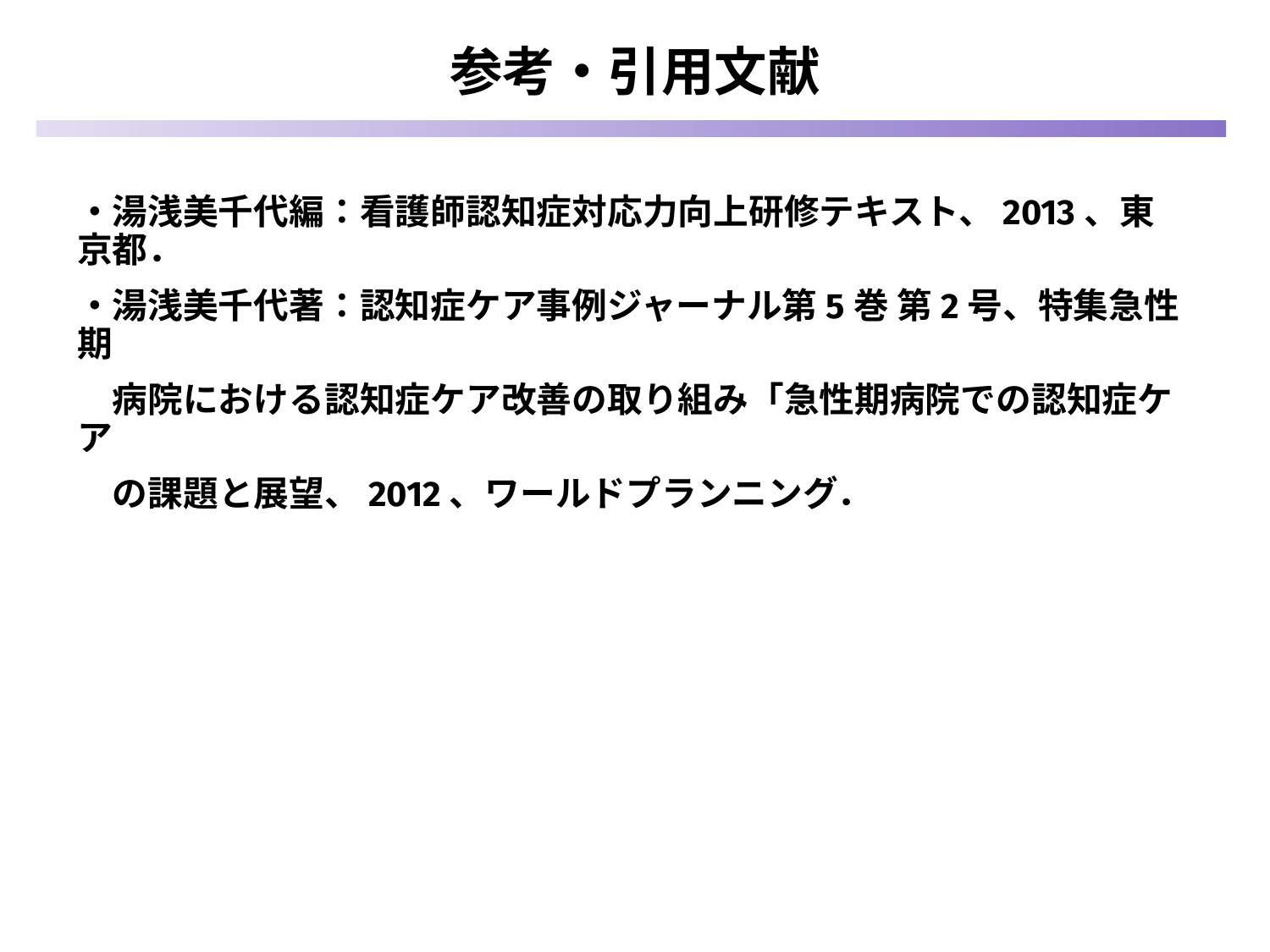

# 参考・引用文献

・湯浅美千代編：看護師認知症対応力向上研修テキスト、2013、東京都．
・湯浅美千代著：認知症ケア事例ジャーナル第5巻 第2号、特集急性期
　病院における認知症ケア改善の取り組み「急性期病院での認知症ケア
　の課題と展望、2012、ワールドプランニング．